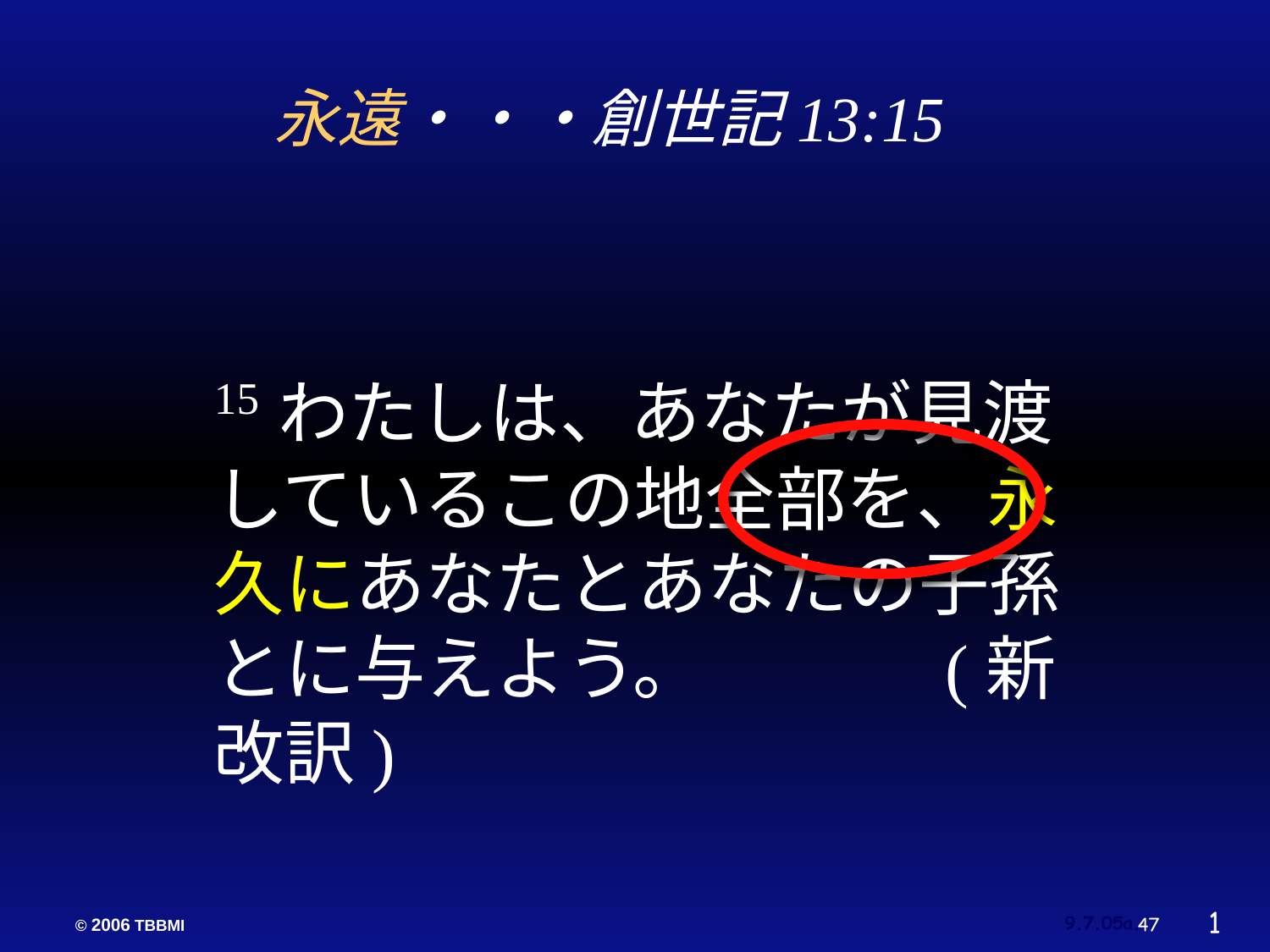

永遠・・・創世記13:15

15わたしは、あなたが見渡しているこの地全部を、永久にあなたとあなたの子孫とに与えよう。			     (新改訳)

1
47